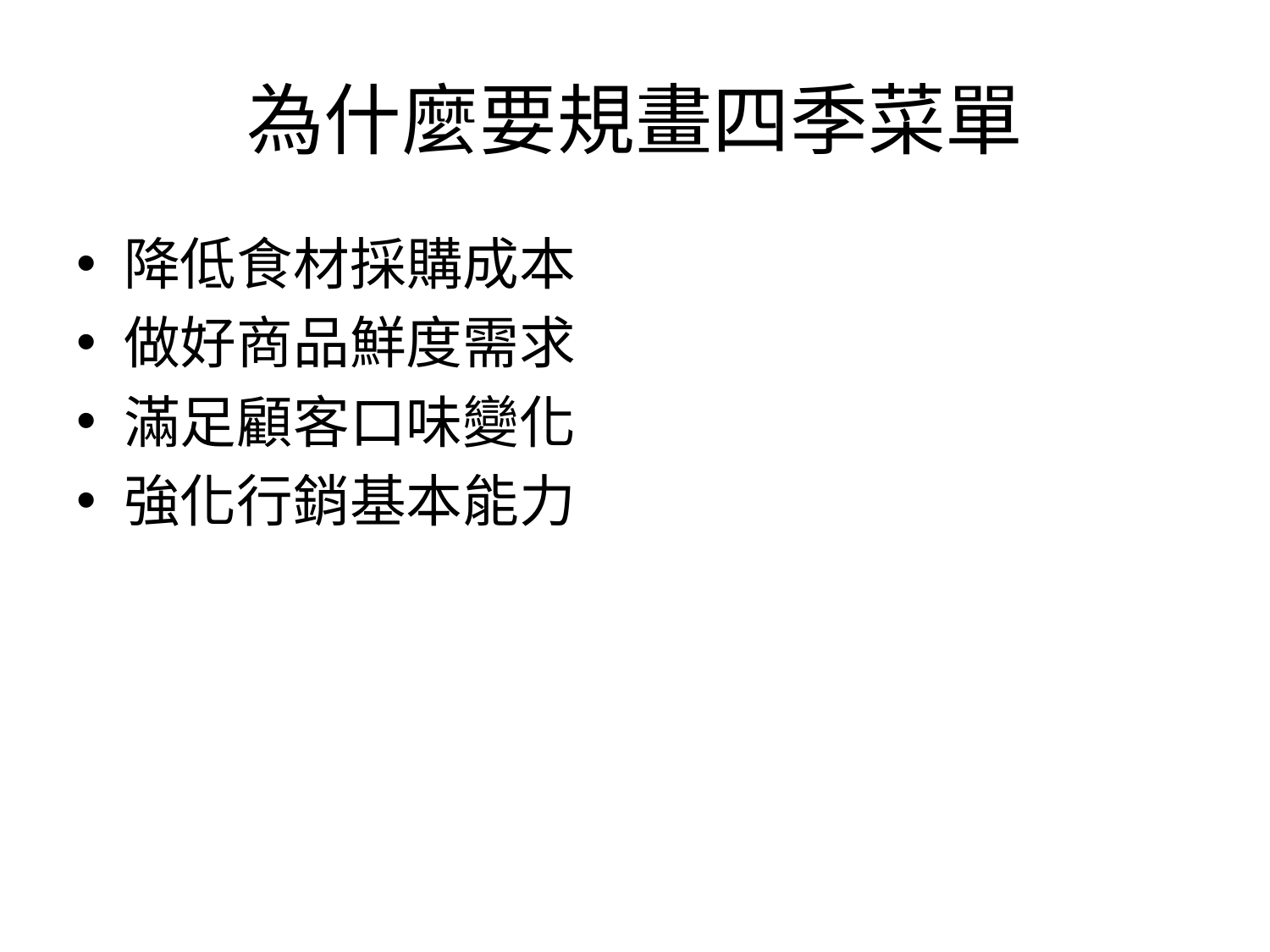

# 為什麼要規畫四季菜單
降低食材採購成本
做好商品鮮度需求
滿足顧客口味變化
強化行銷基本能力